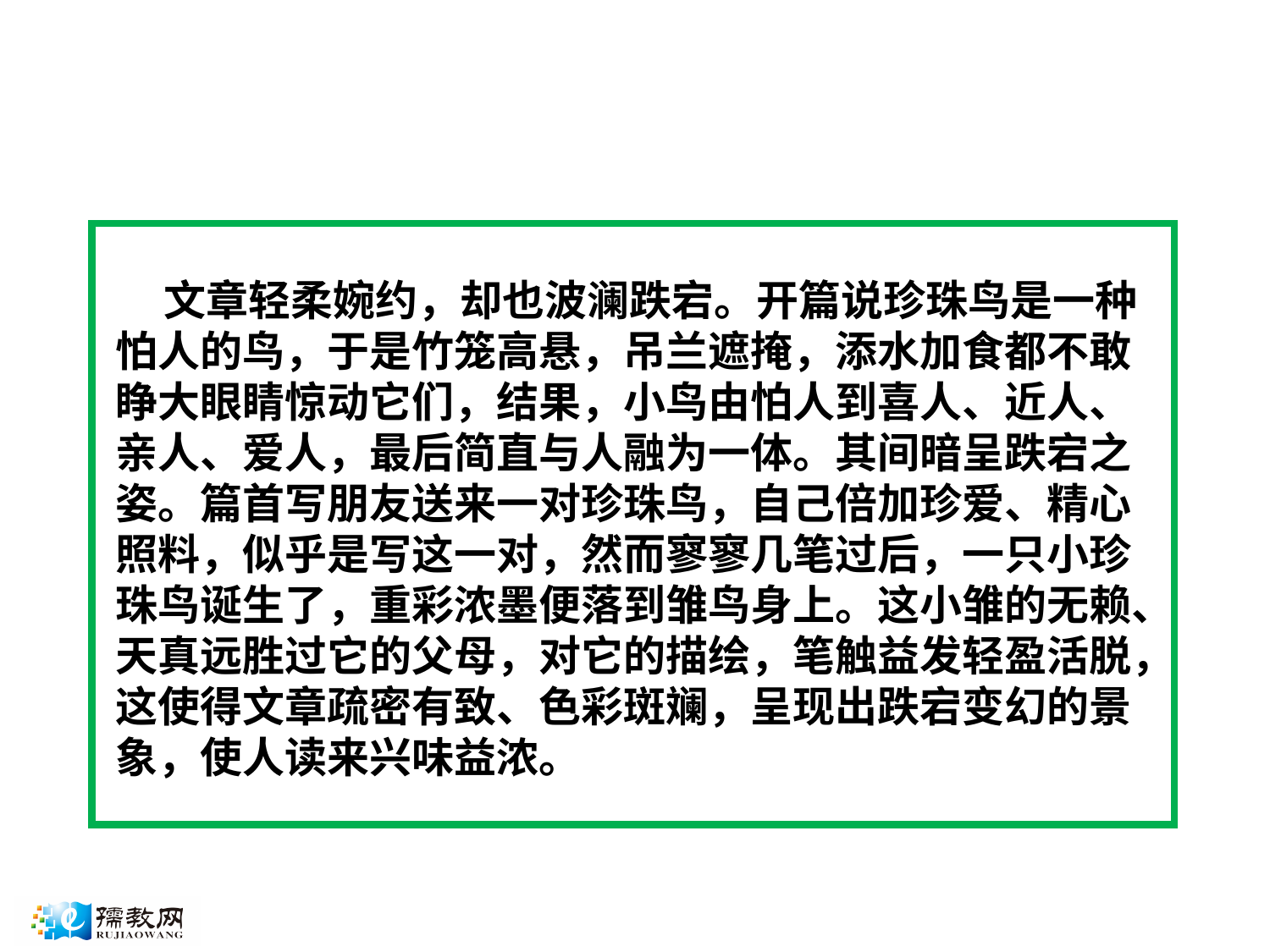

文章轻柔婉约，却也波澜跌宕。开篇说珍珠鸟是一种怕人的鸟，于是竹笼高悬，吊兰遮掩，添水加食都不敢睁大眼睛惊动它们，结果，小鸟由怕人到喜人、近人、亲人、爱人，最后简直与人融为一体。其间暗呈跌宕之姿。篇首写朋友送来一对珍珠鸟，自己倍加珍爱、精心照料，似乎是写这一对，然而寥寥几笔过后，一只小珍珠鸟诞生了，重彩浓墨便落到雏鸟身上。这小雏的无赖、天真远胜过它的父母，对它的描绘，笔触益发轻盈活脱，这使得文章疏密有致、色彩斑斓，呈现出跌宕变幻的景象，使人读来兴味益浓。